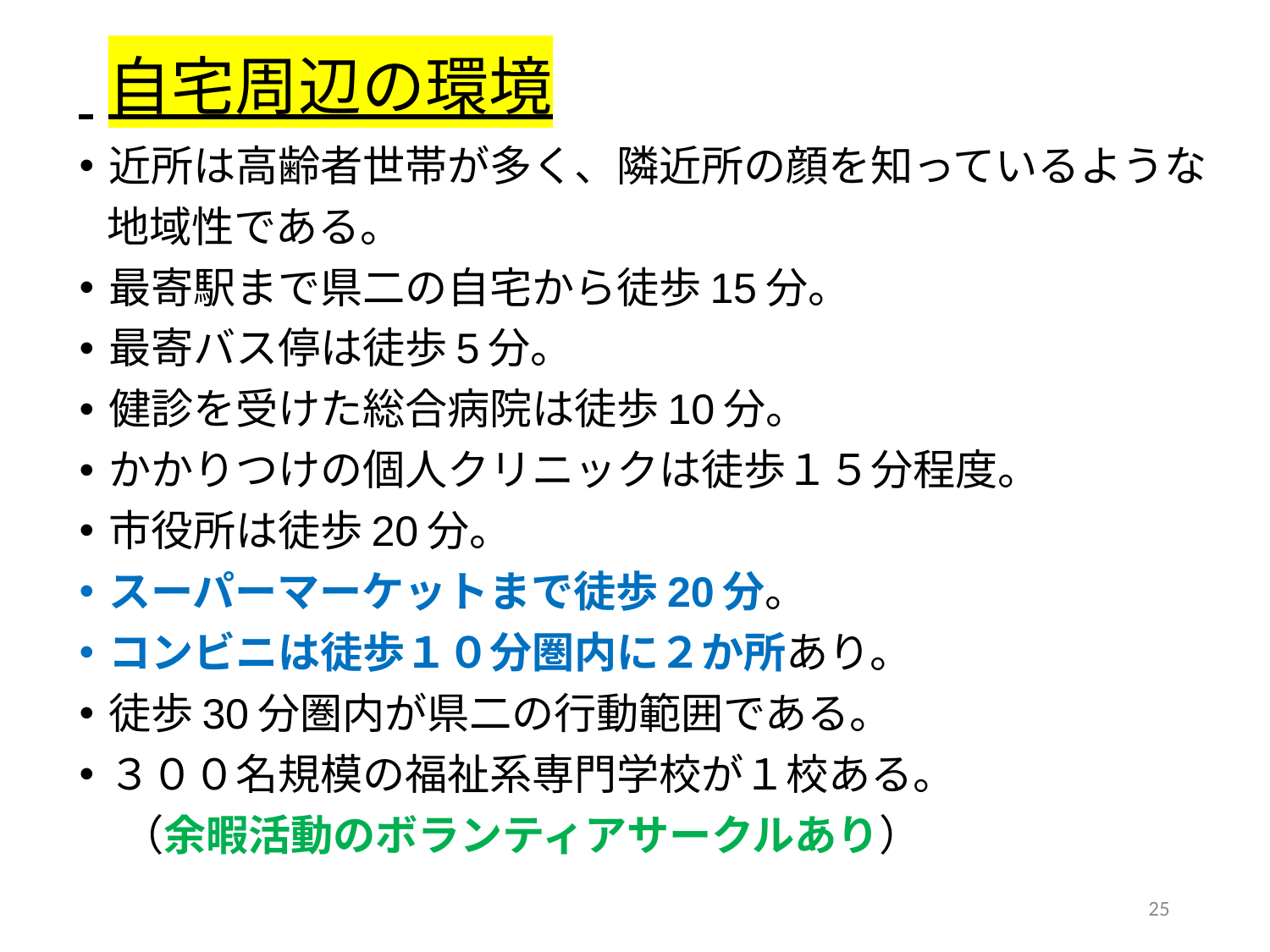

自宅周辺の環境
近所は高齢者世帯が多く、隣近所の顔を知っているような
  地域性である。
最寄駅まで県二の自宅から徒歩15分。
最寄バス停は徒歩5分。
健診を受けた総合病院は徒歩10分。
かかりつけの個人クリニックは徒歩１５分程度。
市役所は徒歩20分。
スーパーマーケットまで徒歩20分。
コンビニは徒歩１０分圏内に２か所あり。
徒歩30分圏内が県二の行動範囲である。
３００名規模の福祉系専門学校が１校ある。
　（余暇活動のボランティアサークルあり）

25